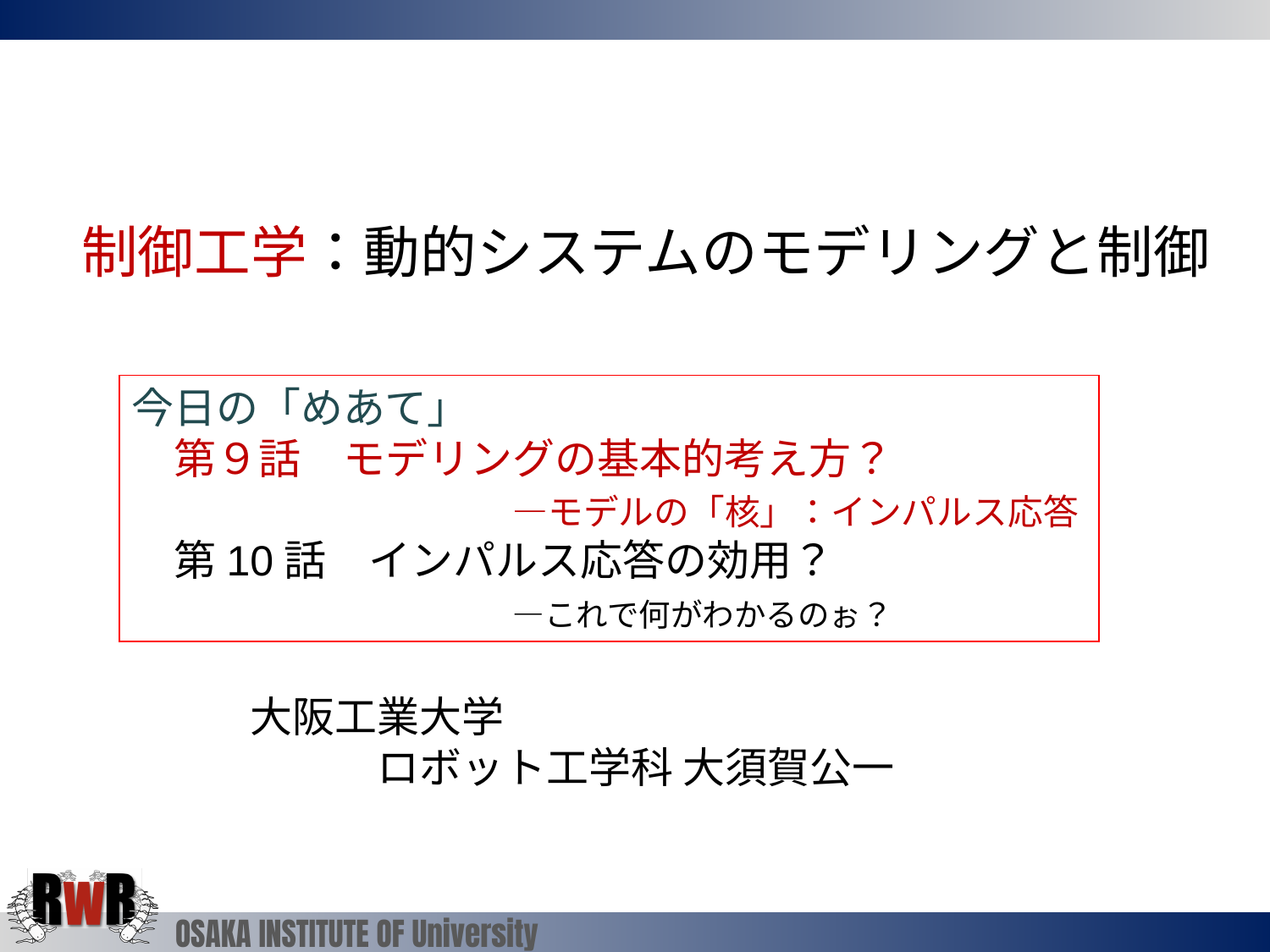

制御工学：動的システムのモデリングと制御
今日の「めあて」
　第９話　モデリングの基本的考え方？
　　　　　　　　　—モデルの「核」：インパルス応答
　第10話　インパルス応答の効用？
　　　　　　　　　—これで何がわかるのぉ？
大阪工業大学
　　　ロボット工学科 大須賀公一